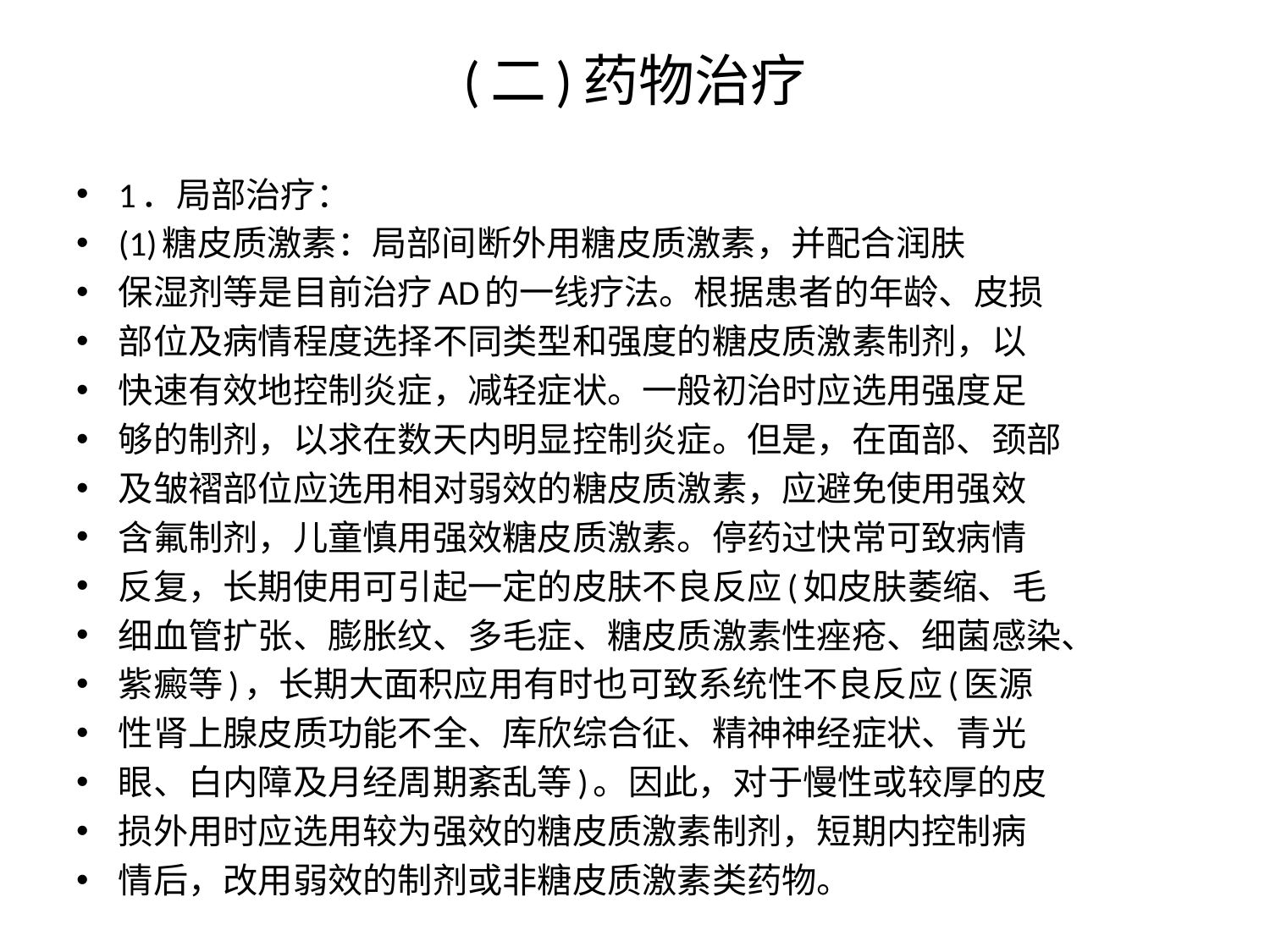

# (二)药物治疗
1．局部治疗：
(1)糖皮质激素：局部间断外用糖皮质激素，并配合润肤
保湿剂等是目前治疗AD的一线疗法。根据患者的年龄、皮损
部位及病情程度选择不同类型和强度的糖皮质激素制剂，以
快速有效地控制炎症，减轻症状。一般初治时应选用强度足
够的制剂，以求在数天内明显控制炎症。但是，在面部、颈部
及皱褶部位应选用相对弱效的糖皮质激素，应避免使用强效
含氟制剂，儿童慎用强效糖皮质激素。停药过快常可致病情
反复，长期使用可引起一定的皮肤不良反应(如皮肤萎缩、毛
细血管扩张、膨胀纹、多毛症、糖皮质激素性痤疮、细菌感染、
紫癜等)，长期大面积应用有时也可致系统性不良反应(医源
性肾上腺皮质功能不全、库欣综合征、精神神经症状、青光
眼、白内障及月经周期紊乱等)。因此，对于慢性或较厚的皮
损外用时应选用较为强效的糖皮质激素制剂，短期内控制病
情后，改用弱效的制剂或非糖皮质激素类药物。